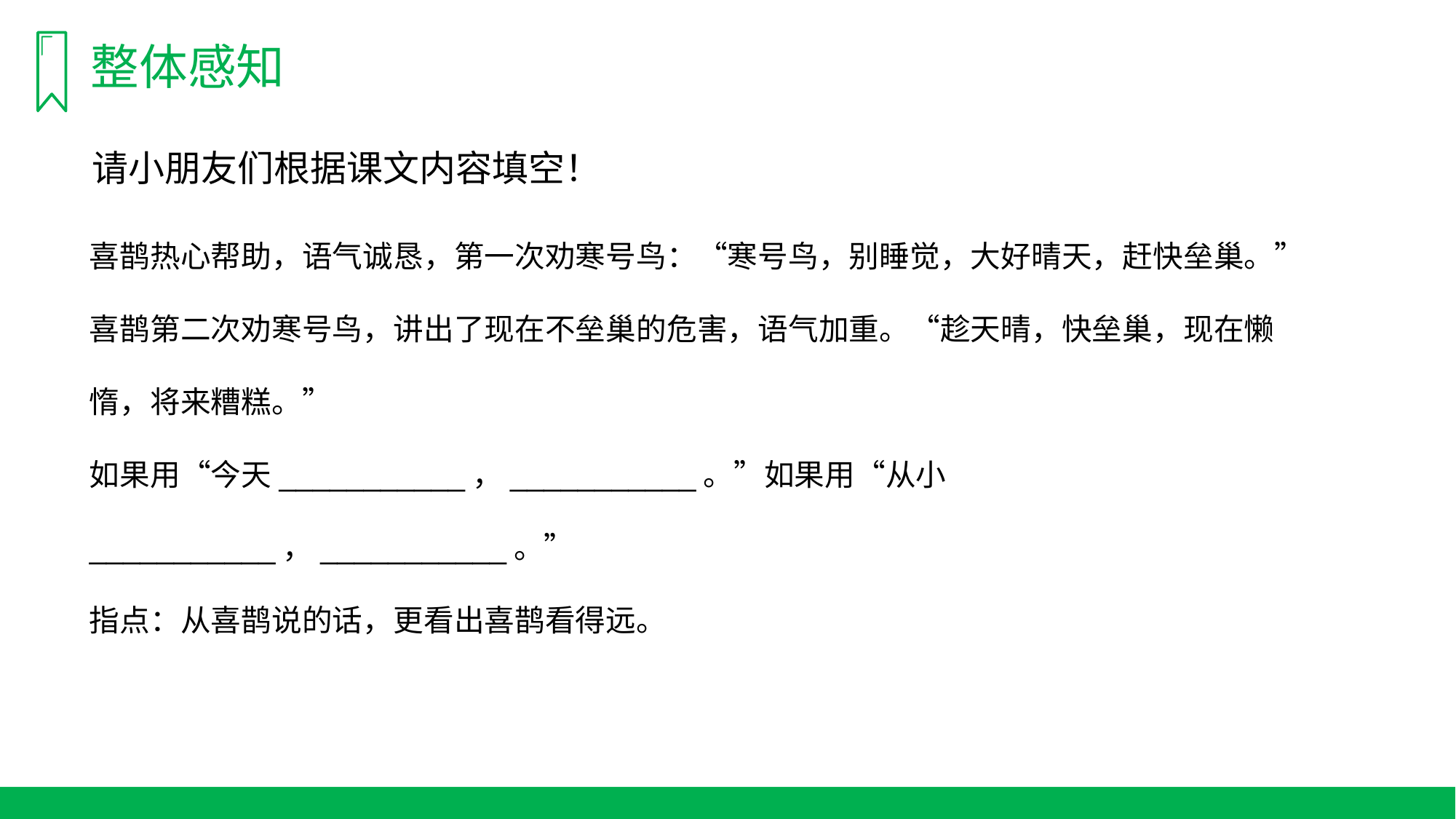

整体感知
请小朋友们根据课文内容填空！
喜鹊热心帮助，语气诚恳，第一次劝寒号鸟：“寒号鸟，别睡觉，大好晴天，赶快垒巢。”
喜鹊第二次劝寒号鸟，讲出了现在不垒巢的危害，语气加重。“趁天晴，快垒巢，现在懒
惰，将来糟糕。”
如果用“今天___________，___________。”如果用“从小___________，___________。”
指点：从喜鹊说的话，更看出喜鹊看得远。